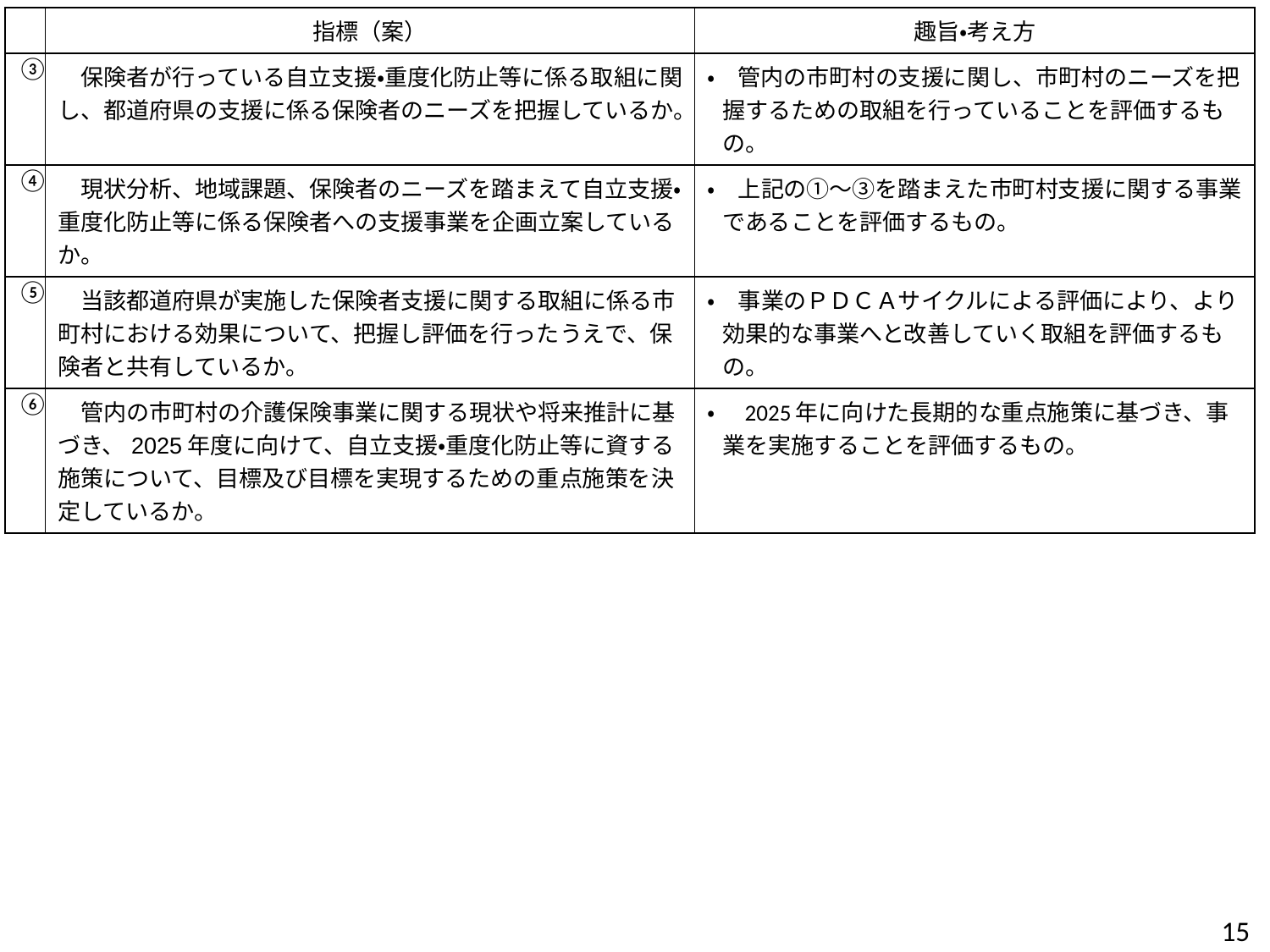

|  | 指標（案） | 趣旨・考え方 |
| --- | --- | --- |
| ③ | 保険者が行っている自立支援・重度化防止等に係る取組に関し、都道府県の支援に係る保険者のニーズを把握しているか。 | ・　管内の市町村の支援に関し、市町村のニーズを把握するための取組を行っていることを評価するもの。 |
| ④ | 現状分析、地域課題、保険者のニーズを踏まえて自立支援・重度化防止等に係る保険者への支援事業を企画立案しているか。 | ・　上記の①～③を踏まえた市町村支援に関する事業であることを評価するもの。 |
| ⑤ | 当該都道府県が実施した保険者支援に関する取組に係る市町村における効果について、把握し評価を行ったうえで、保険者と共有しているか。 | ・　事業のＰＤＣＡサイクルによる評価により、より効果的な事業へと改善していく取組を評価するもの。 |
| ⑥ | 管内の市町村の介護保険事業に関する現状や将来推計に基づき、2025年度に向けて、自立支援・重度化防止等に資する施策について、目標及び目標を実現するための重点施策を決定しているか。 | ・　2025年に向けた長期的な重点施策に基づき、事業を実施することを評価するもの。 |
15